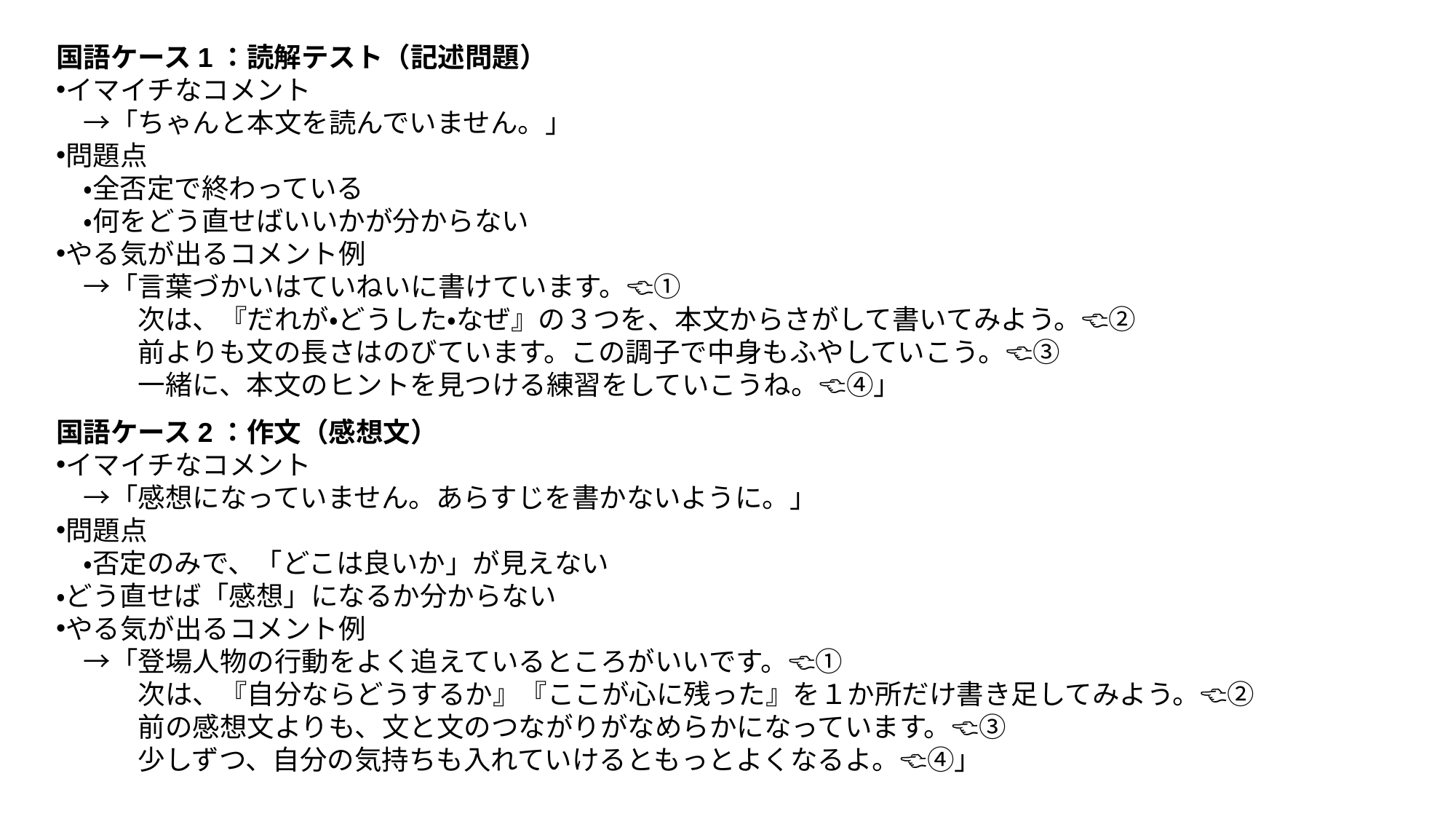

国語ケース1：読解テスト（記述問題）
イマイチなコメント
　→「ちゃんと本文を読んでいません。」
問題点
　・全否定で終わっている
　・何をどう直せばいいかが分からない
やる気が出るコメント例
　→「言葉づかいはていねいに書けています。👈①
　　　次は、『だれが・どうした・なぜ』の３つを、本文からさがして書いてみよう。👈②
　　　前よりも文の長さはのびています。この調子で中身もふやしていこう。👈③
　　　一緒に、本文のヒントを見つける練習をしていこうね。👈④」
国語ケース2：作文（感想文）
イマイチなコメント
　→「感想になっていません。あらすじを書かないように。」
問題点
　・否定のみで、「どこは良いか」が見えない
・どう直せば「感想」になるか分からない
やる気が出るコメント例
　→「登場人物の行動をよく追えているところがいいです。👈①
　　　次は、『自分ならどうするか』『ここが心に残った』を１か所だけ書き足してみよう。👈②
　　　前の感想文よりも、文と文のつながりがなめらかになっています。👈③
　　　少しずつ、自分の気持ちも入れていけるともっとよくなるよ。👈④」